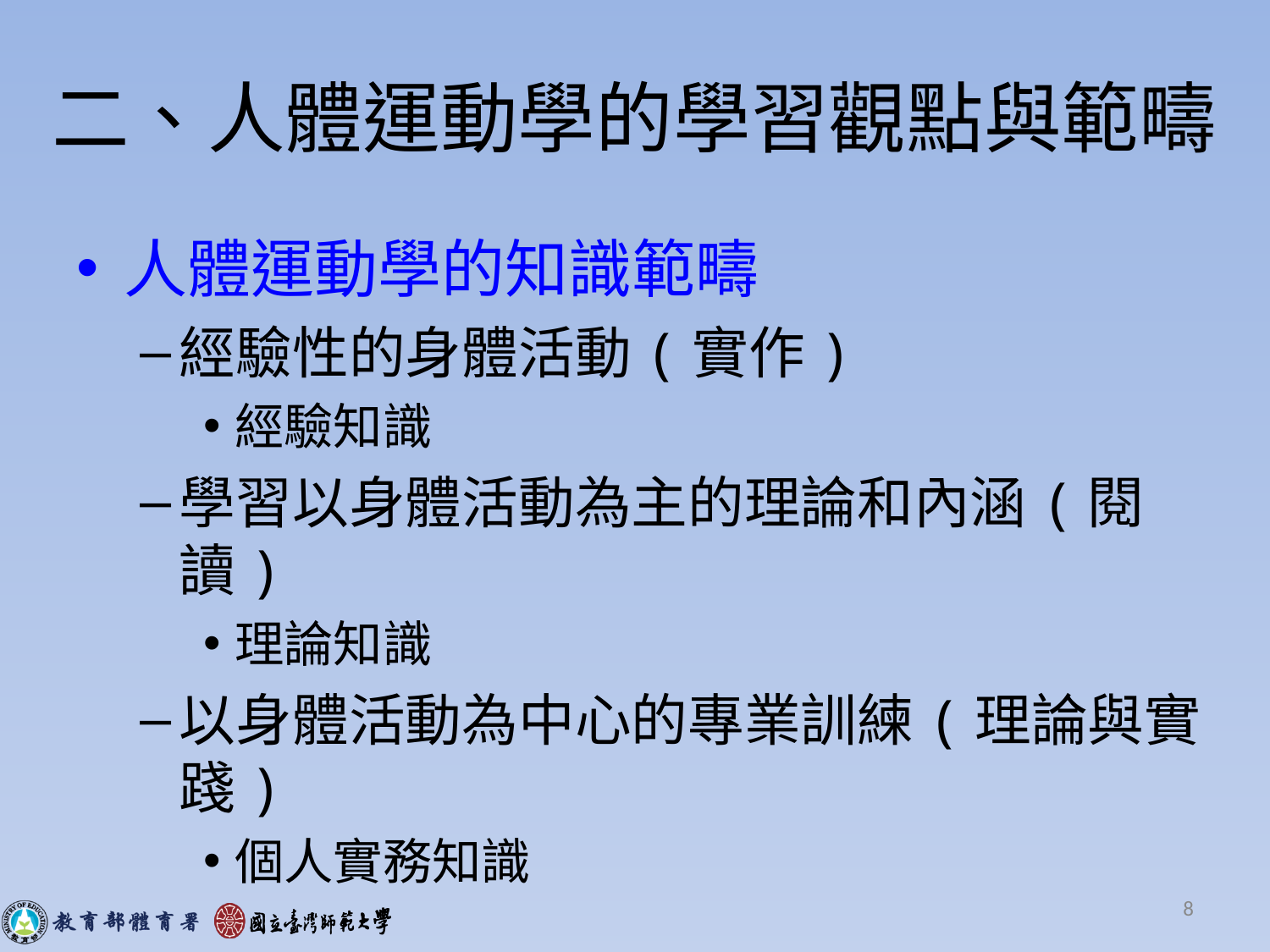

# 二、人體運動學的學習觀點與範疇
人體運動學的知識範疇
經驗性的身體活動(實作)
經驗知識
學習以身體活動為主的理論和內涵(閱讀)
理論知識
以身體活動為中心的專業訓練(理論與實踐)
個人實務知識

8